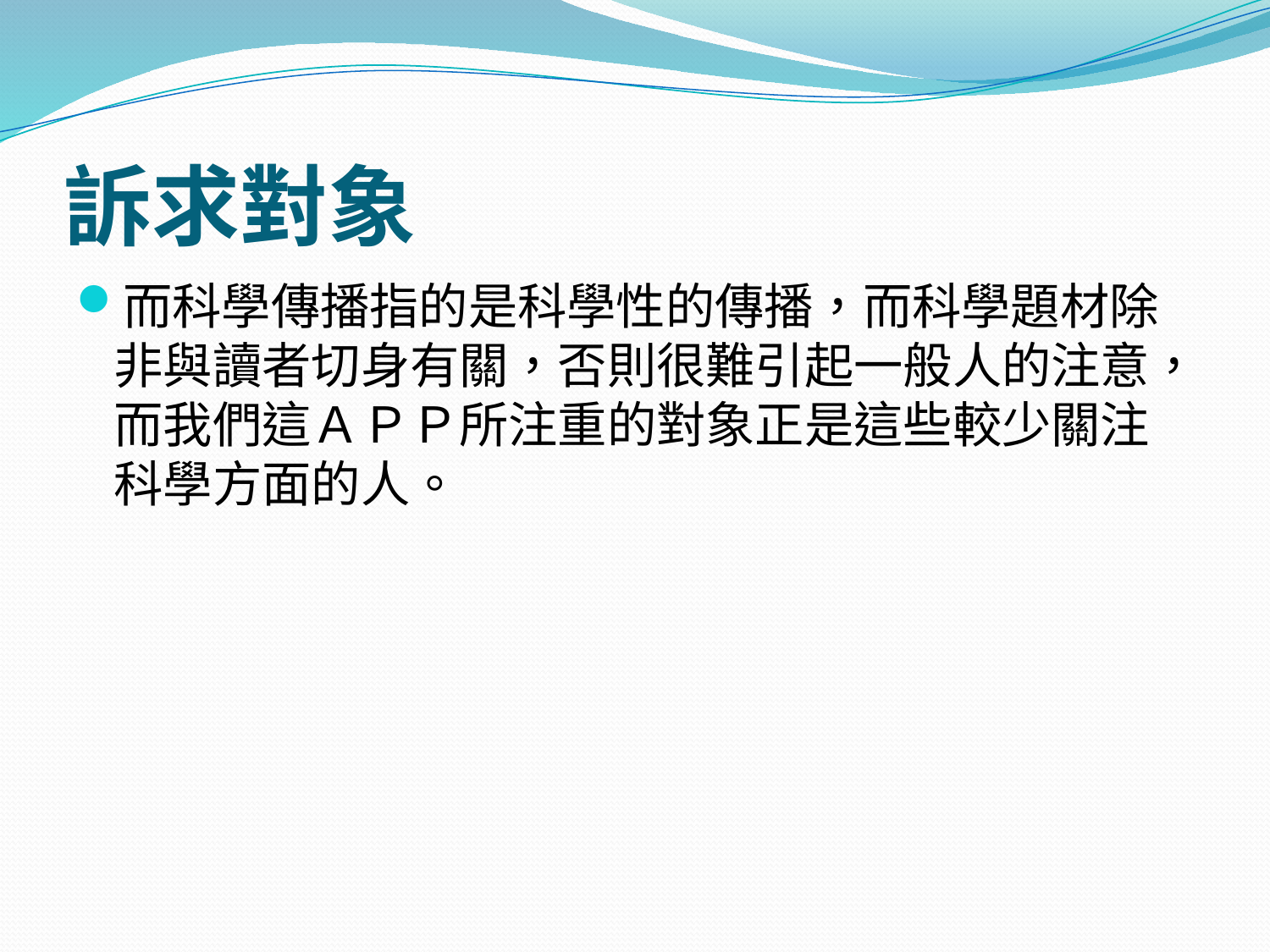

# 訴求對象
而科學傳播指的是科學性的傳播，而科學題材除非與讀者切身有關，否則很難引起一般人的注意，而我們這ＡＰＰ所注重的對象正是這些較少關注科學方面的人。